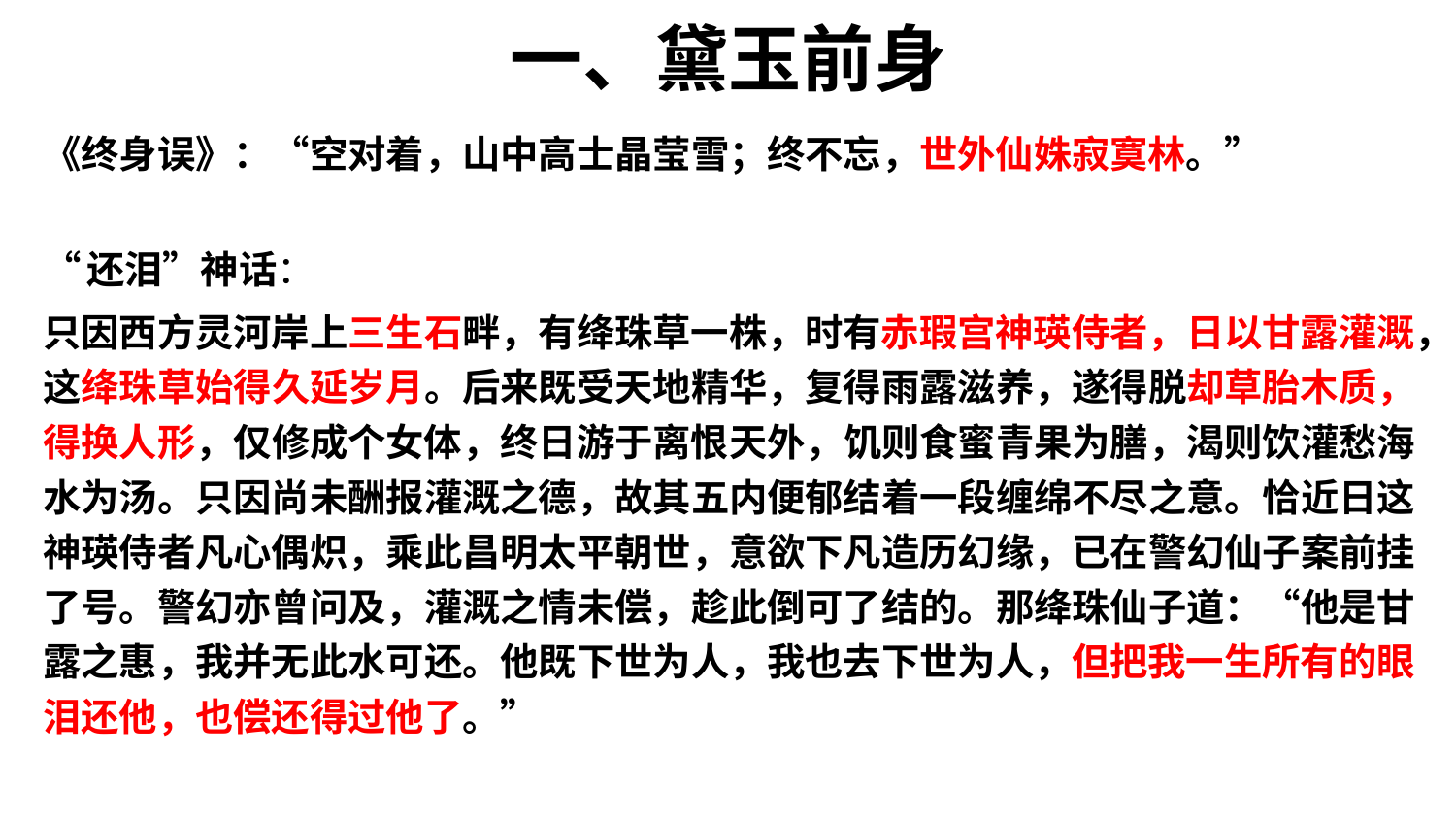

# 一、黛玉前身
《终身误》：“空对着，山中高士晶莹雪；终不忘，世外仙姝寂寞林。”

“还泪”神话：
只因西方灵河岸上三生石畔，有绛珠草一株，时有赤瑕宫神瑛侍者，日以甘露灌溉，这绛珠草始得久延岁月。后来既受天地精华，复得雨露滋养，遂得脱却草胎木质，得换人形，仅修成个女体，终日游于离恨天外，饥则食蜜青果为膳，渴则饮灌愁海水为汤。只因尚未酬报灌溉之德，故其五内便郁结着一段缠绵不尽之意。恰近日这神瑛侍者凡心偶炽，乘此昌明太平朝世，意欲下凡造历幻缘，已在警幻仙子案前挂了号。警幻亦曾问及，灌溉之情未偿，趁此倒可了结的。那绛珠仙子道：“他是甘露之惠，我并无此水可还。他既下世为人，我也去下世为人，但把我一生所有的眼泪还他，也偿还得过他了。”